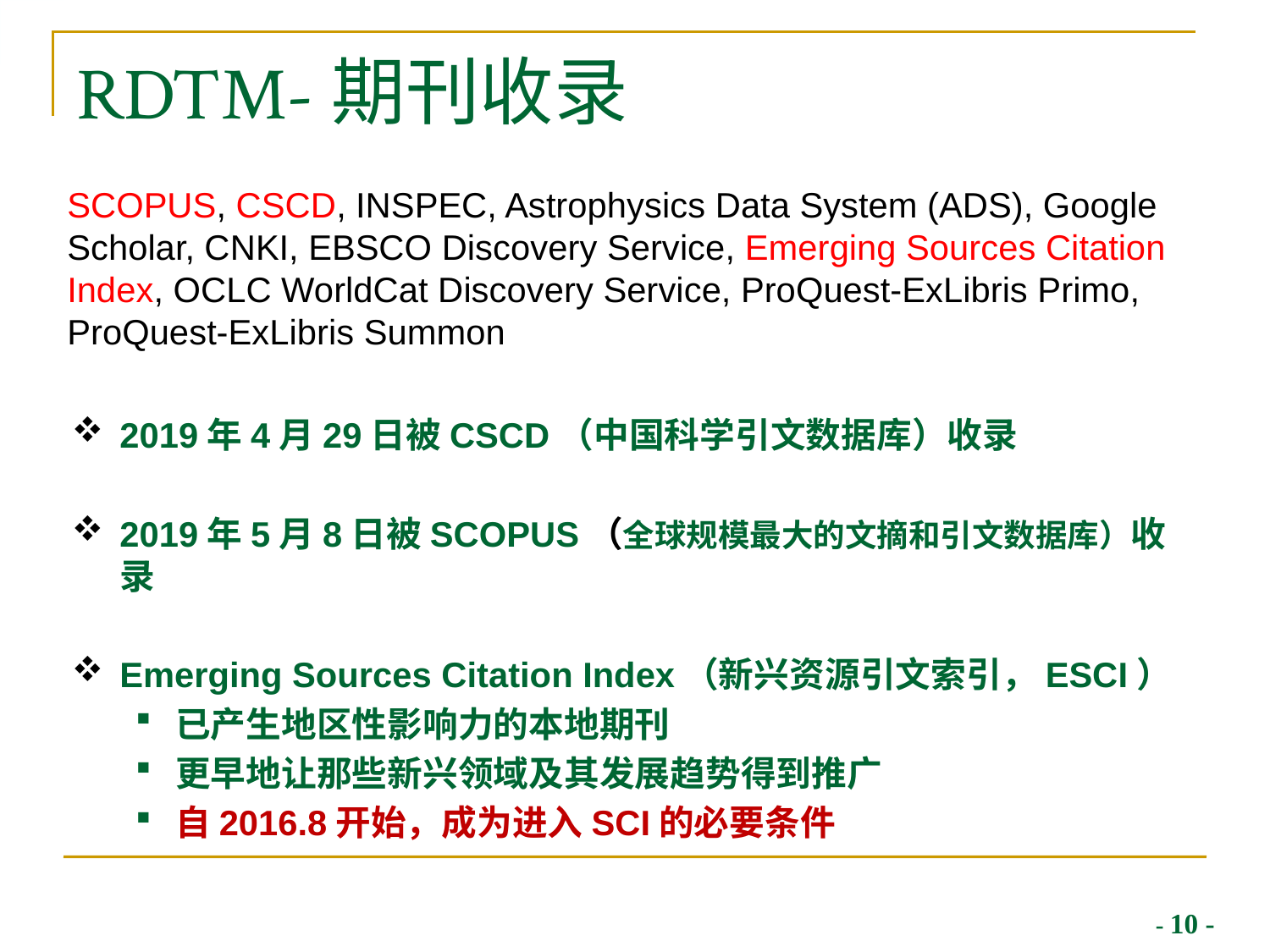

# RDTM-期刊收录
SCOPUS, CSCD, INSPEC, Astrophysics Data System (ADS), Google Scholar, CNKI, EBSCO Discovery Service, Emerging Sources Citation Index, OCLC WorldCat Discovery Service, ProQuest-ExLibris Primo, ProQuest-ExLibris Summon
2019年4月29日被CSCD（中国科学引文数据库）收录

2019年5月8日被SCOPUS（全球规模最大的文摘和引文数据库）收录

Emerging Sources Citation Index（新兴资源引文索引，ESCI）
已产生地区性影响力的本地期刊
更早地让那些新兴领域及其发展趋势得到推广
自2016.8开始，成为进入SCI的必要条件